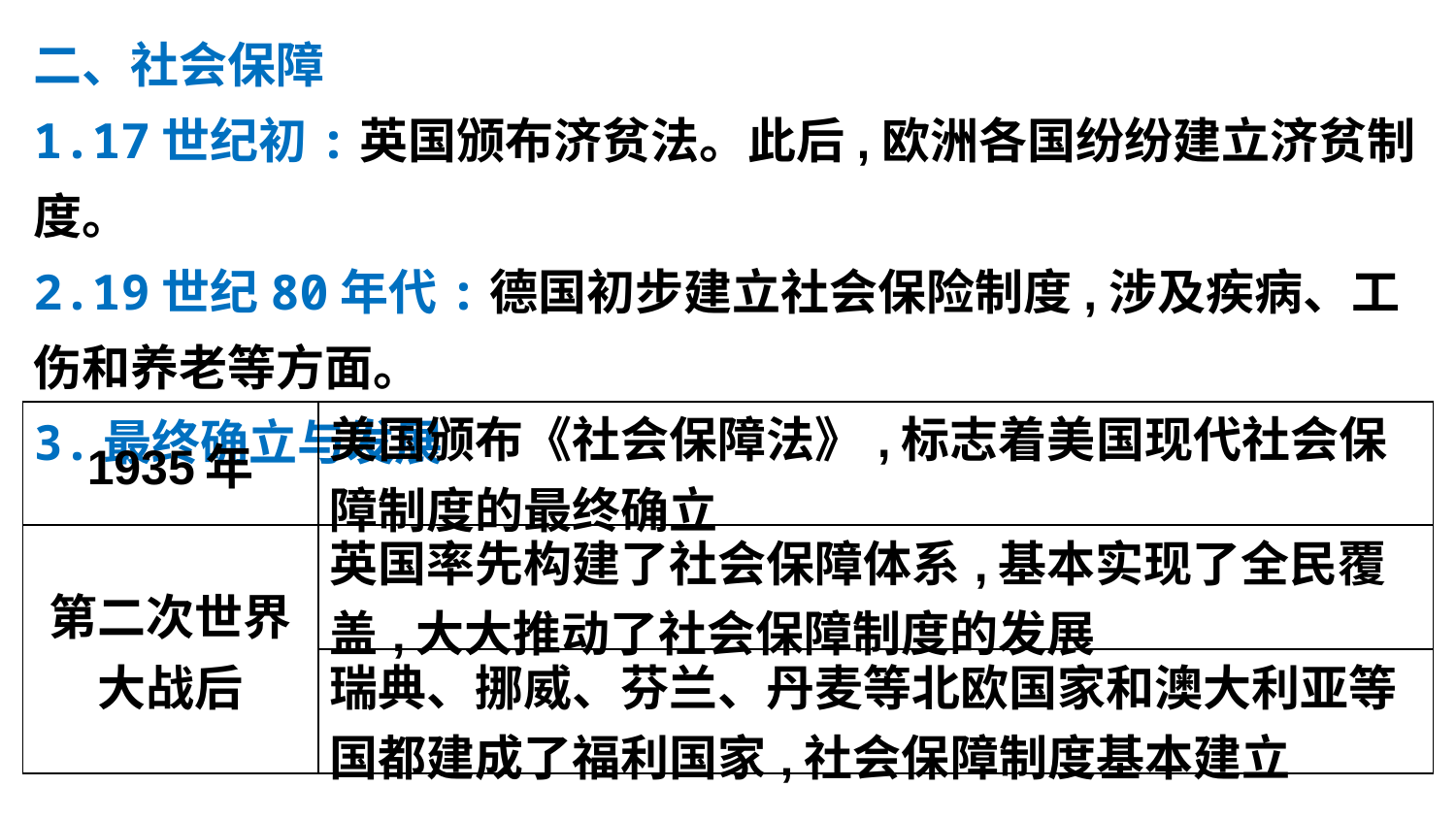

二、社会保障
1.17世纪初:英国颁布济贫法。此后,欧洲各国纷纷建立济贫制度。
2.19世纪80年代:德国初步建立社会保险制度,涉及疾病、工伤和养老等方面。
3.最终确立与发展
| 1935年 | 美国颁布《社会保障法》,标志着美国现代社会保障制度的最终确立 |
| --- | --- |
| 第二次世界大战后 | 英国率先构建了社会保障体系,基本实现了全民覆盖,大大推动了社会保障制度的发展 |
|  | 瑞典、挪威、芬兰、丹麦等北欧国家和澳大利亚等国都建成了福利国家,社会保障制度基本建立 |